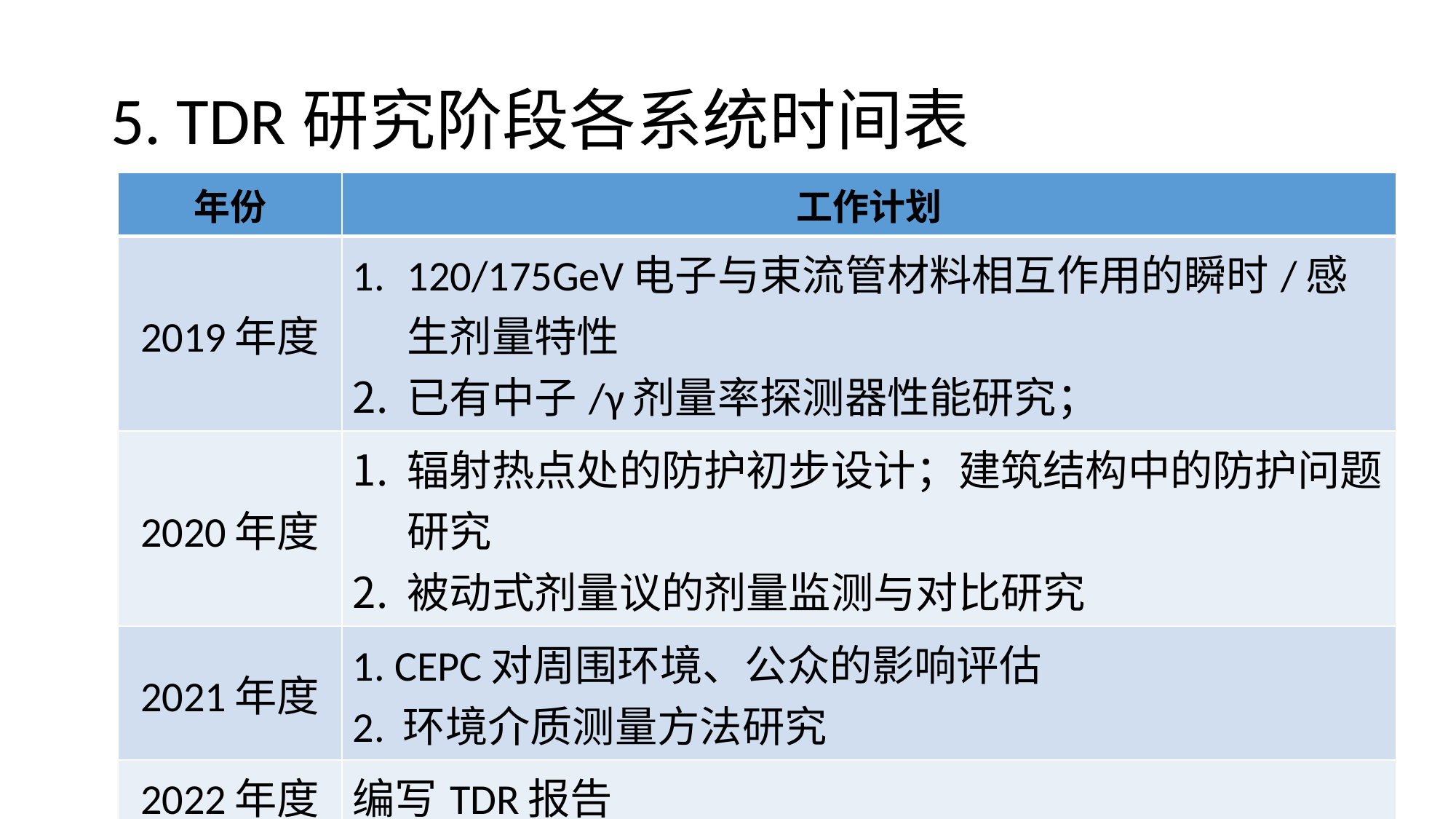

# 5. TDR研究阶段各系统时间表
| 年份 | 工作计划 |
| --- | --- |
| 2019年度 | 120/175GeV电子与束流管材料相互作用的瞬时/感生剂量特性 已有中子/γ剂量率探测器性能研究； |
| 2020年度 | 辐射热点处的防护初步设计；建筑结构中的防护问题研究 被动式剂量议的剂量监测与对比研究 |
| 2021年度 | 1. CEPC对周围环境、公众的影响评估 2. 环境介质测量方法研究 |
| 2022年度 | 编写TDR报告 |